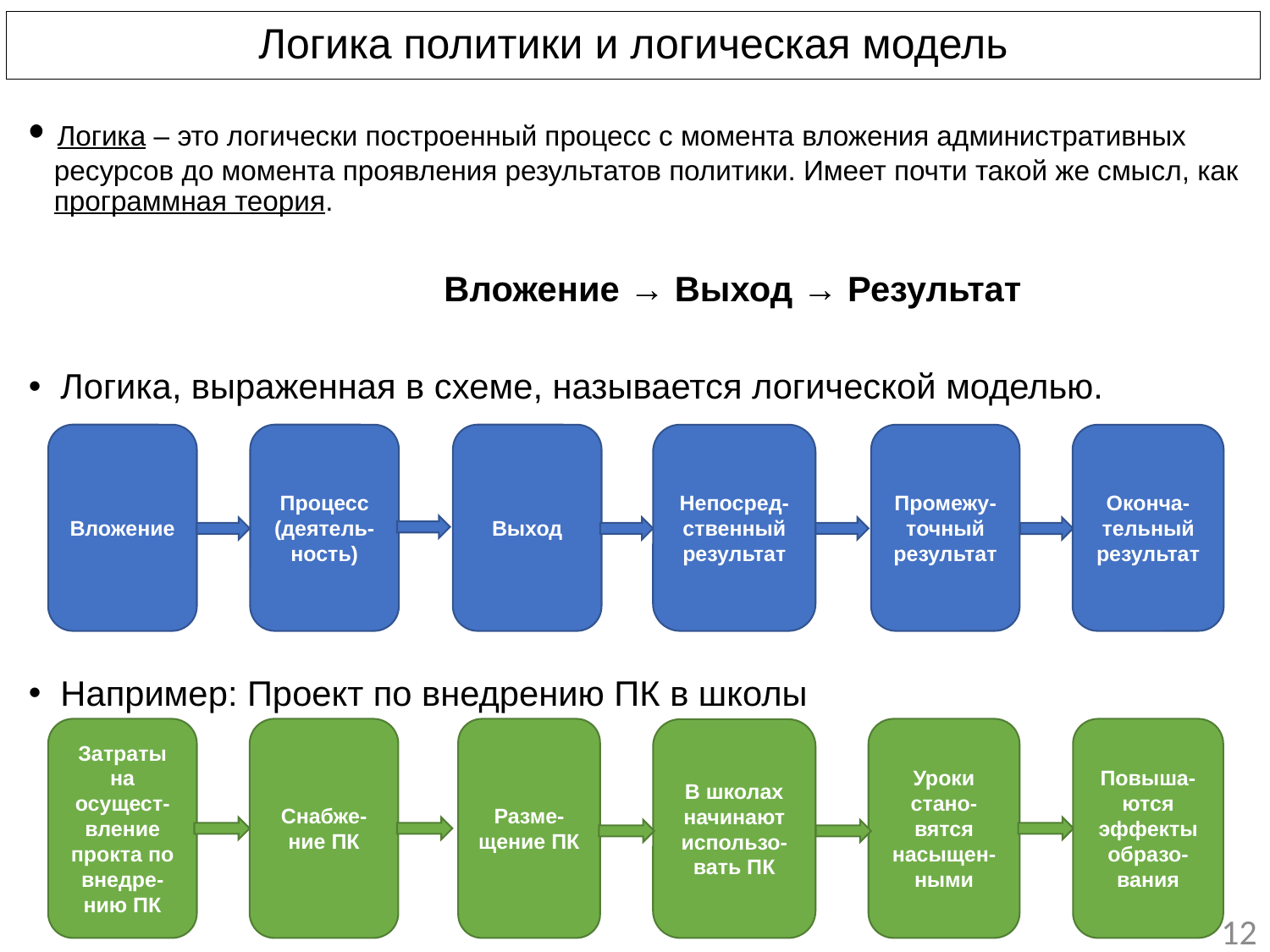

# Логика политики и логическая модель
・Логика – это логически построенный процесс с момента вложения административных ресурсов до момента проявления результатов политики. Имеет почти такой же смысл, как программная теория.

　　　　Вложение → Выход → Результат

Логика, выраженная в схеме, называется логической моделью.

Например: Проект по внедрению ПК в школы

Вложение
Процесс
(деятель-
ность)
Выход
Промежу-точный результат
Непосред-ственный результат
Оконча-тельный результат

Снабже-ние ПК
Разме-щение ПК
Уроки стано-вятся насыщен-ными
Повыша-ются эффекты образо-вания
Затраты на осущест-вление прокта по внедре-нию ПК
В школах начинают использо-вать ПК

12